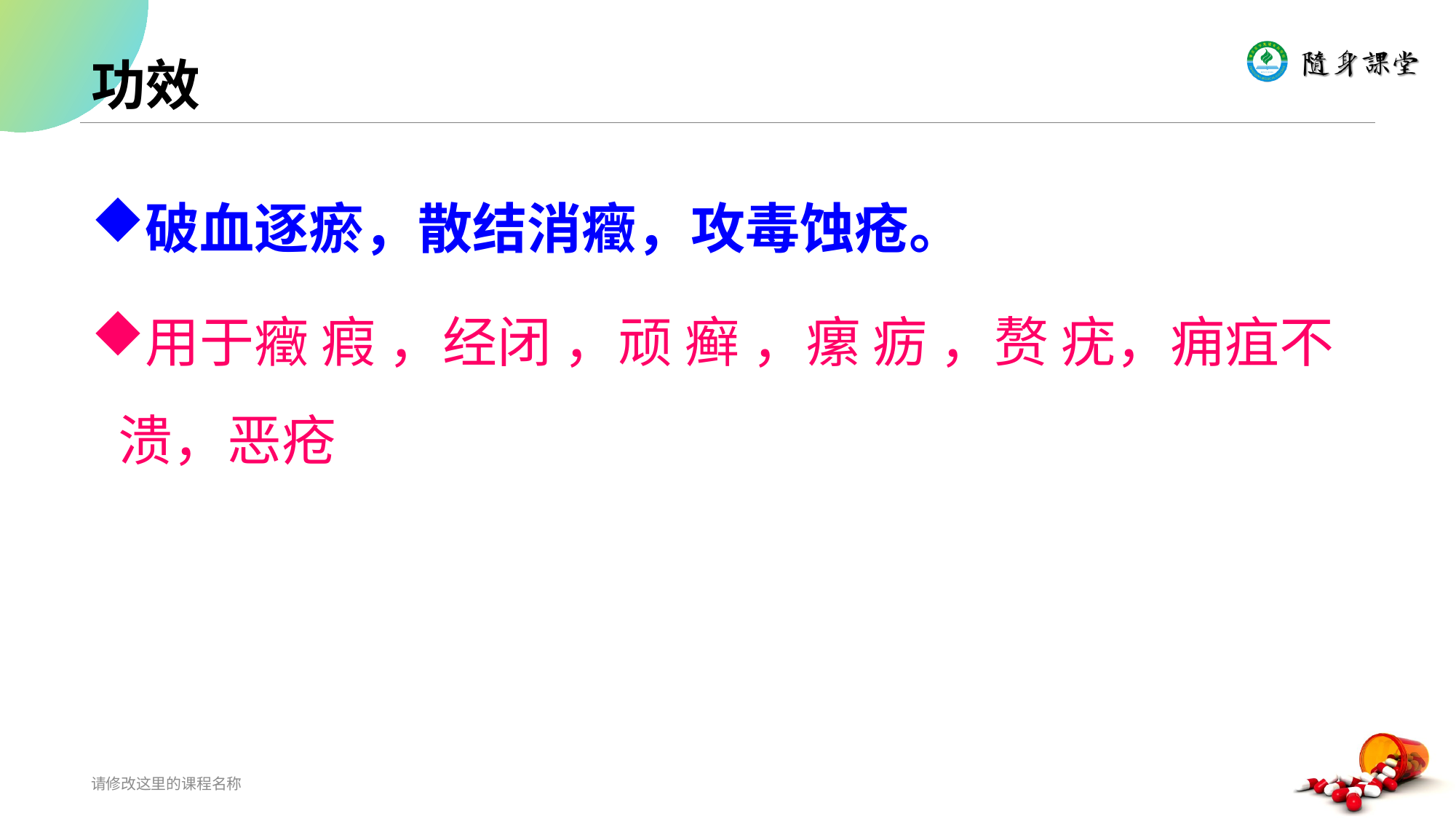

# 功效
破血逐瘀，散结消癥，攻毒蚀疮。
用于癥 瘕 ，经闭 ，顽 癣 ，瘰 疬 ，赘 疣，痈疽不溃，恶疮

请修改这里的课程名称
11